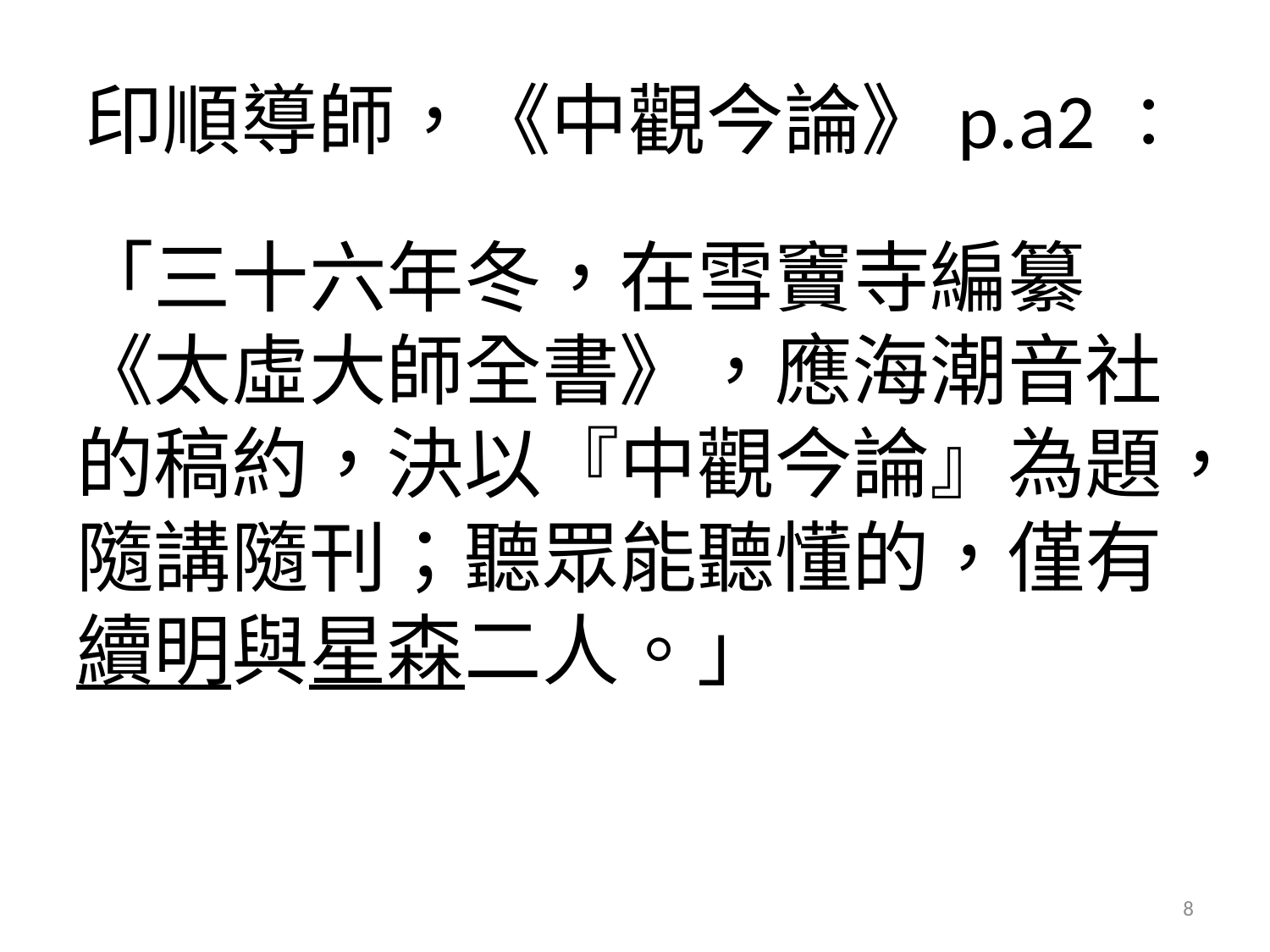

# 印順導師，《中觀今論》p.a2：
「三十六年冬，在雪竇寺編纂《太虛大師全書》，應海潮音社的稿約，決以『中觀今論』為題，隨講隨刊；聽眾能聽懂的，僅有續明與星森二人。」
8